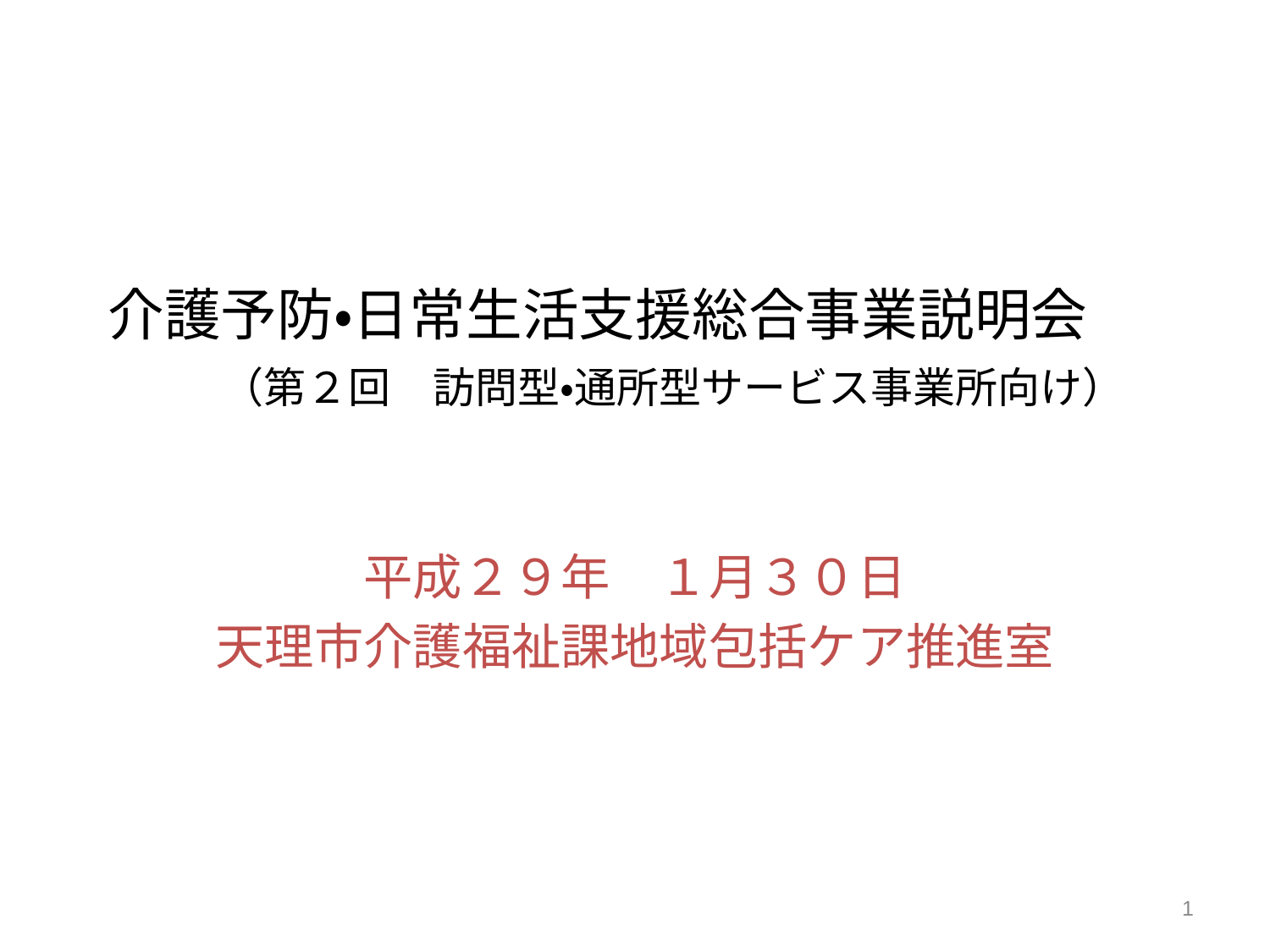

# 介護予防・日常生活支援総合事業説明会 　　（第２回　訪問型・通所型サービス事業所向け）
平成２９年　１月３０日
天理市介護福祉課地域包括ケア推進室

1